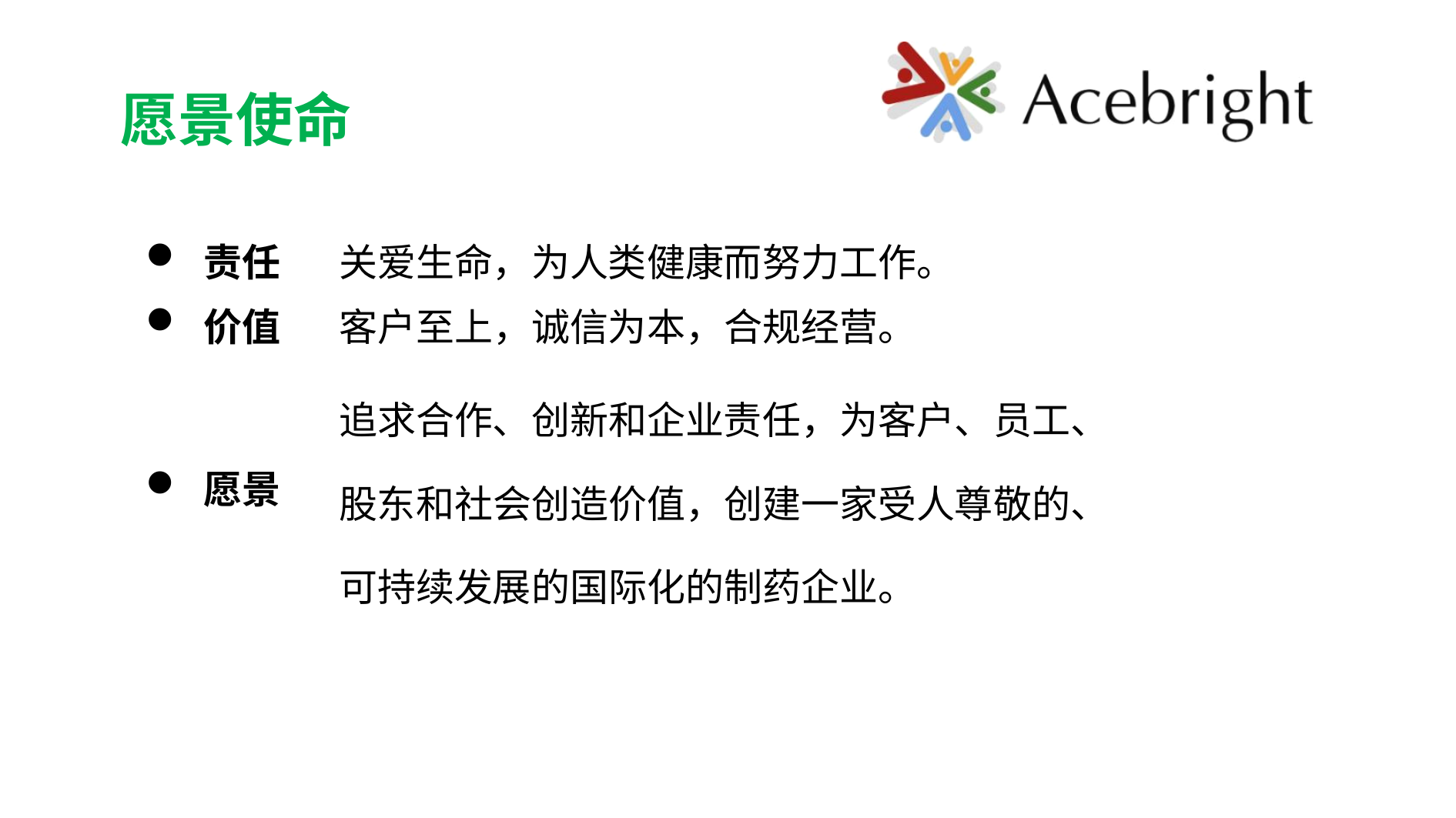

# 愿景使命
| 责任 | 关爱生命，为人类健康而努力工作。 |
| --- | --- |
| 价值 | 客户至上，诚信为本，合规经营。 |
| 愿景 | 追求合作、创新和企业责任，为客户、员工、股东和社会创造价值，创建一家受人尊敬的、可持续发展的国际化的制药企业。 |